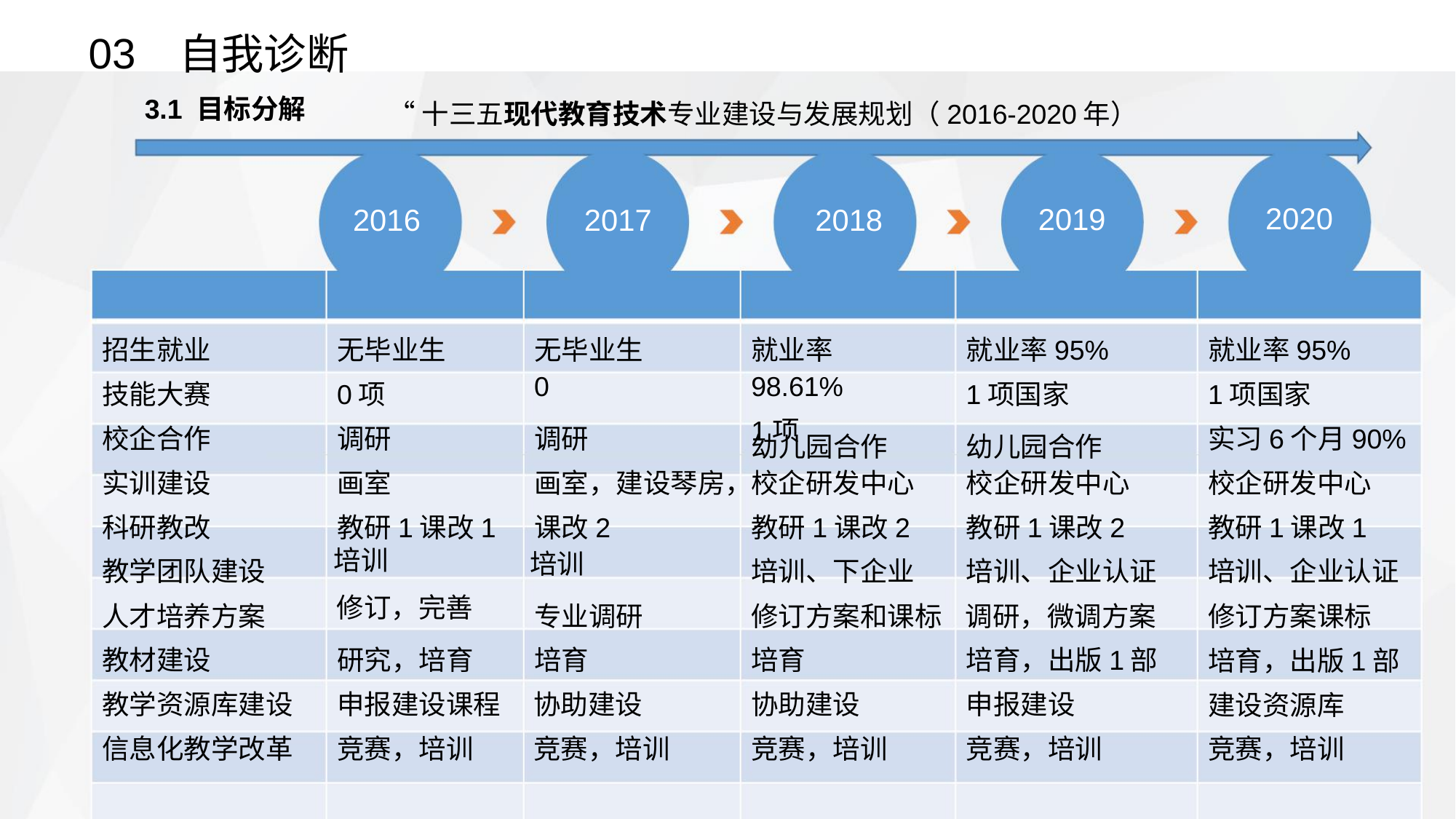

03
自我诊断

3.1 目标分解
“十三五现代教育技术专业建设与发展规划（2016-2020年）
2020
2019
2018
2017
2016
招生就业
无毕业生
0项
无毕业生
0
就业率98.61%
1项
就业率95%
1项国家
就业率95%
技能大赛
1项国家
校企合作
调研
实习6个月90%
校企研发中心
教研1课改1
培训、企业认证
修订方案课标
培育，出版1部
建设资源库
调研
画室，建设琴房，
课改2
幼儿园合作
幼儿园合作
实训建设
画室
教研1课改1
校企研发中心
教研1课改2
校企研发中心
教研1课改2
科研教改
培训
培训
教学团队建设
人才培养方案
教材建设
培训、下企业
培训、企业认证
修订，完善
专业调研
培育
修订方案和课标 调研，微调方案
研究，培育
培育
培育，出版1部
申报建设
教学资源库建设
信息化教学改革
申报建设课程 协助建设
竞赛，培训 竞赛，培训
协助建设
竞赛，培训
竞赛，培训
竞赛，培训